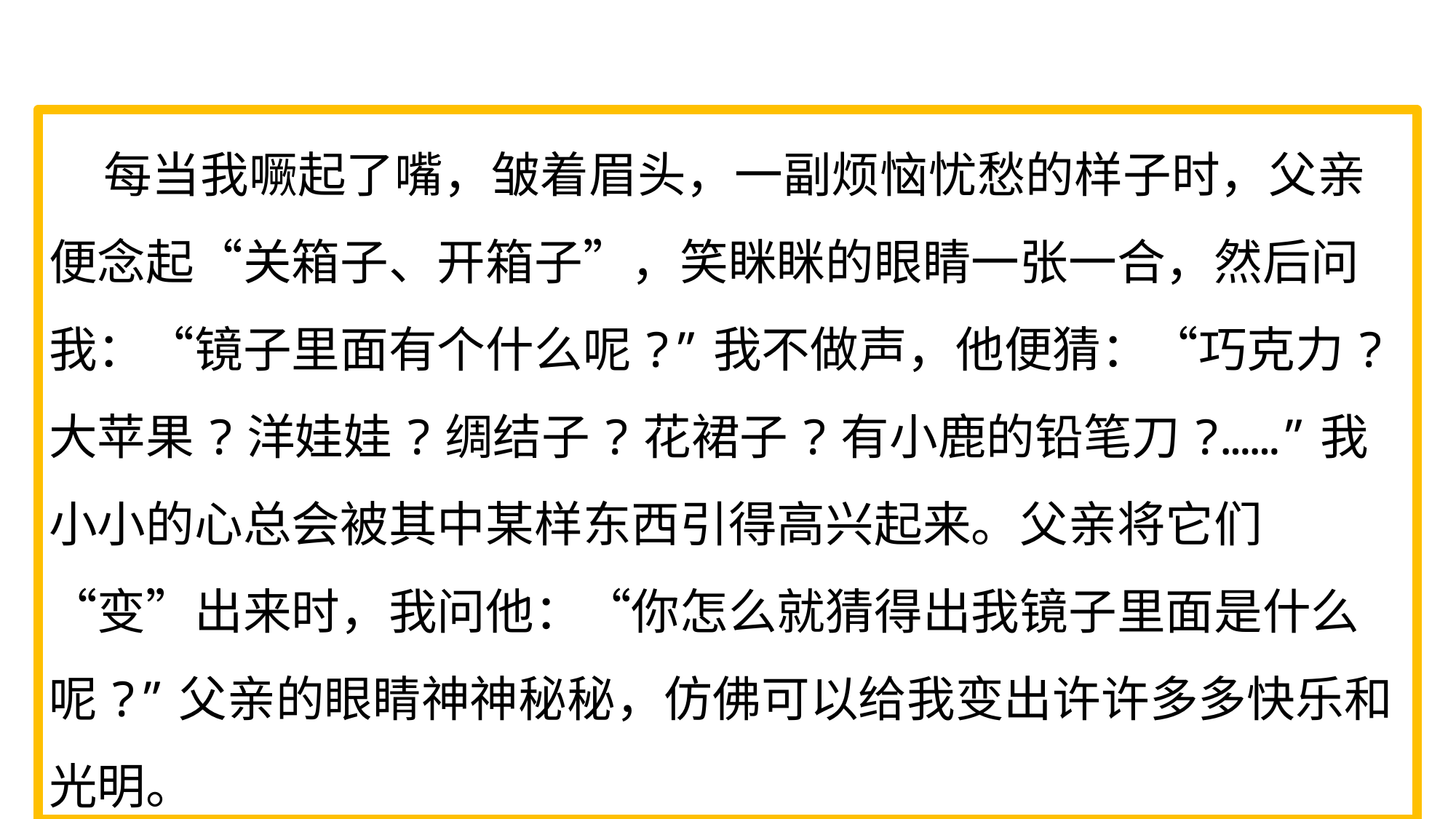

每当我噘起了嘴，皱着眉头，一副烦恼忧愁的样子时，父亲便念起“关箱子、开箱子”，笑眯眯的眼睛一张一合，然后问我：“镜子里面有个什么呢?”我不做声，他便猜：“巧克力?大苹果?洋娃娃?绸结子?花裙子?有小鹿的铅笔刀?……”我小小的心总会被其中某样东西引得高兴起来。父亲将它们“变”出来时，我问他：“你怎么就猜得出我镜子里面是什么呢?”父亲的眼睛神神秘秘，仿佛可以给我变出许许多多快乐和光明。